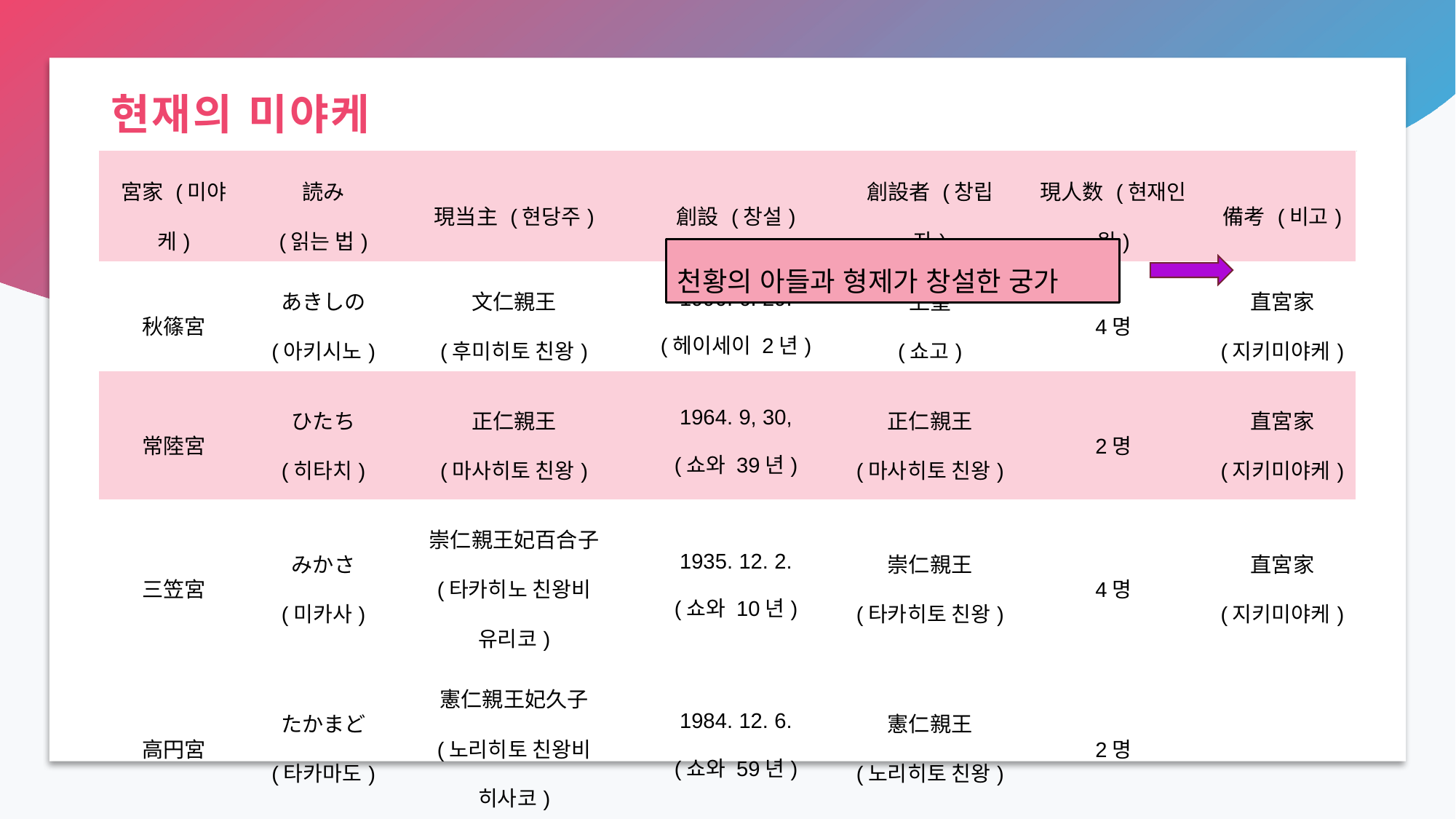

# 현재의 미야케
| 宮家 (미야케) | 読み (읽는 법) | 現当主 (현당주) | 創設 (창설) | 創設者 (창립자) | 現人数 (현재인원) | 備考 (비고) |
| --- | --- | --- | --- | --- | --- | --- |
| 秋篠宮 | あきしの (아키시노) | 文仁親王 (후미히토 친왕) | 1990. 6. 29. (헤이세이 2년) | 上皇 (쇼고) | 4명 | 直宮家 (지키미야케) |
| 常陸宮 | ひたち (히타치) | 正仁親王 (마사히토 친왕) | 1964. 9, 30, (쇼와 39년) | 正仁親王 (마사히토 친왕) | 2명 | 直宮家 (지키미야케) |
| 三笠宮 | みかさ (미카사) | 崇仁親王妃百合子 (타카히노 친왕비 유리코) | 1935. 12. 2. (쇼와 10년) | 崇仁親王 (타카히토 친왕) | 4명 | 直宮家 (지키미야케) |
| 高円宮 | たかまど (타카마도) | 憲仁親王妃久子 (노리히토 친왕비 히사코) | 1984. 12. 6. (쇼와 59년) | 憲仁親王 (노리히토 친왕) | 2명 |  |

천황의 아들과 형제가 창설한 궁가